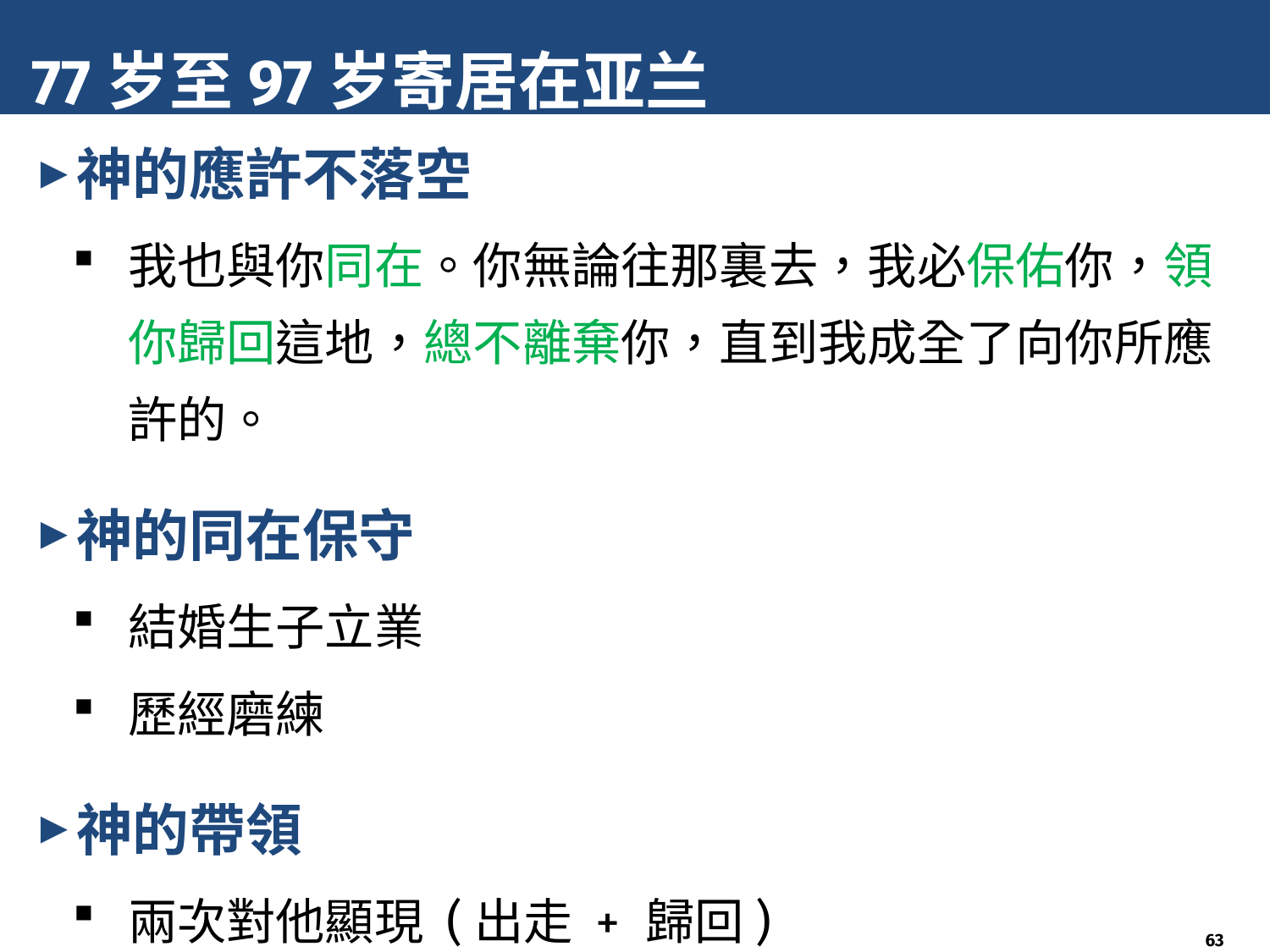

# 77岁至97岁寄居在亚兰
神的應許不落空
我也與你同在。你無論往那裏去，我必保佑你，領你歸回這地，總不離棄你，直到我成全了向你所應許的。
神的同在保守
結婚生子立業
歷經磨練
神的帶領
兩次對他顯現 (出走 + 歸回)